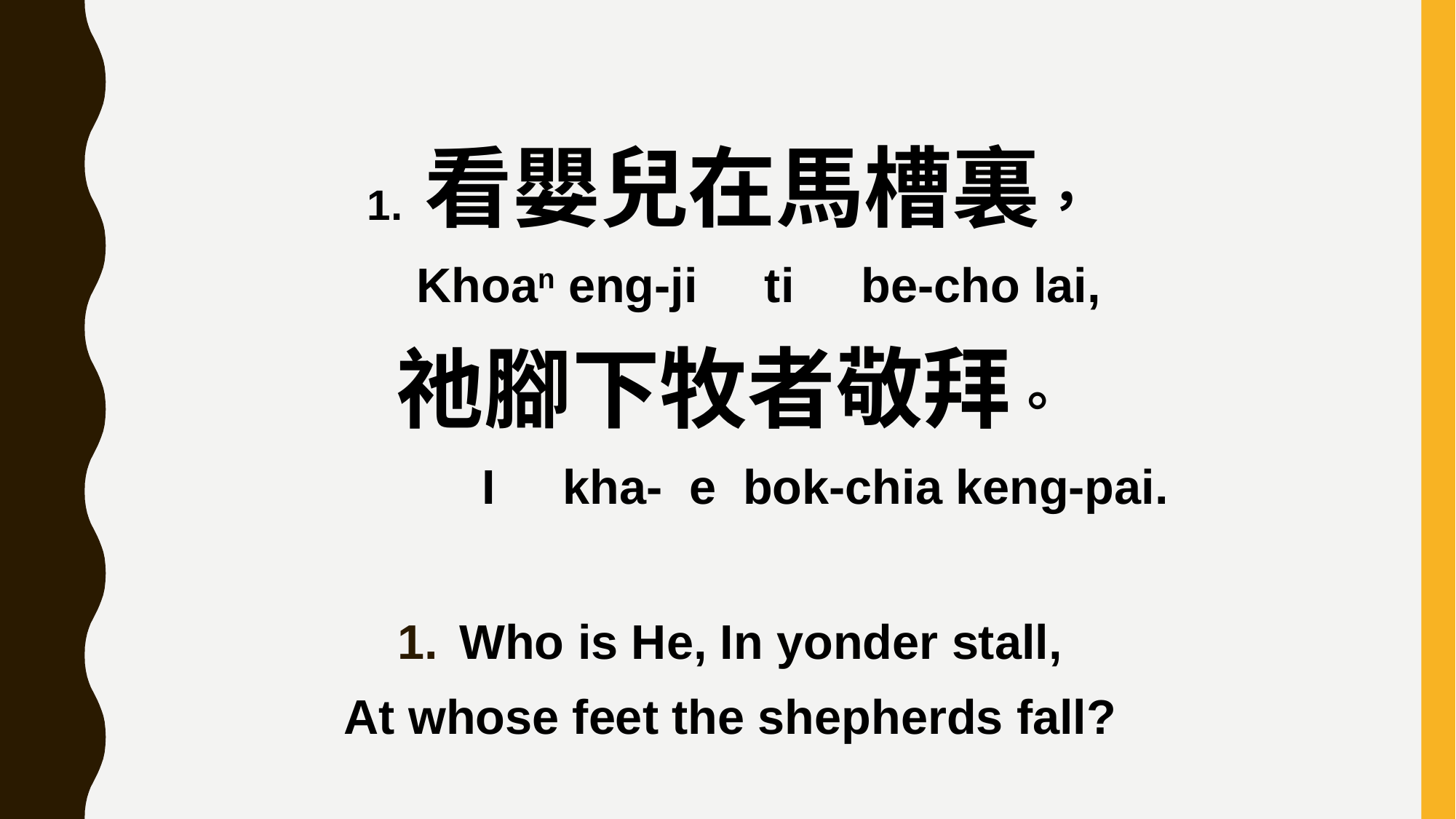

1. 看嬰兒在馬槽裏，
		Khoan eng-ji     ti     be-cho lai,
祂腳下牧者敬拜。
	             I     kha-  e  bok-chia keng-pai.

Who is He, In yonder stall,
At whose feet the shepherds fall?